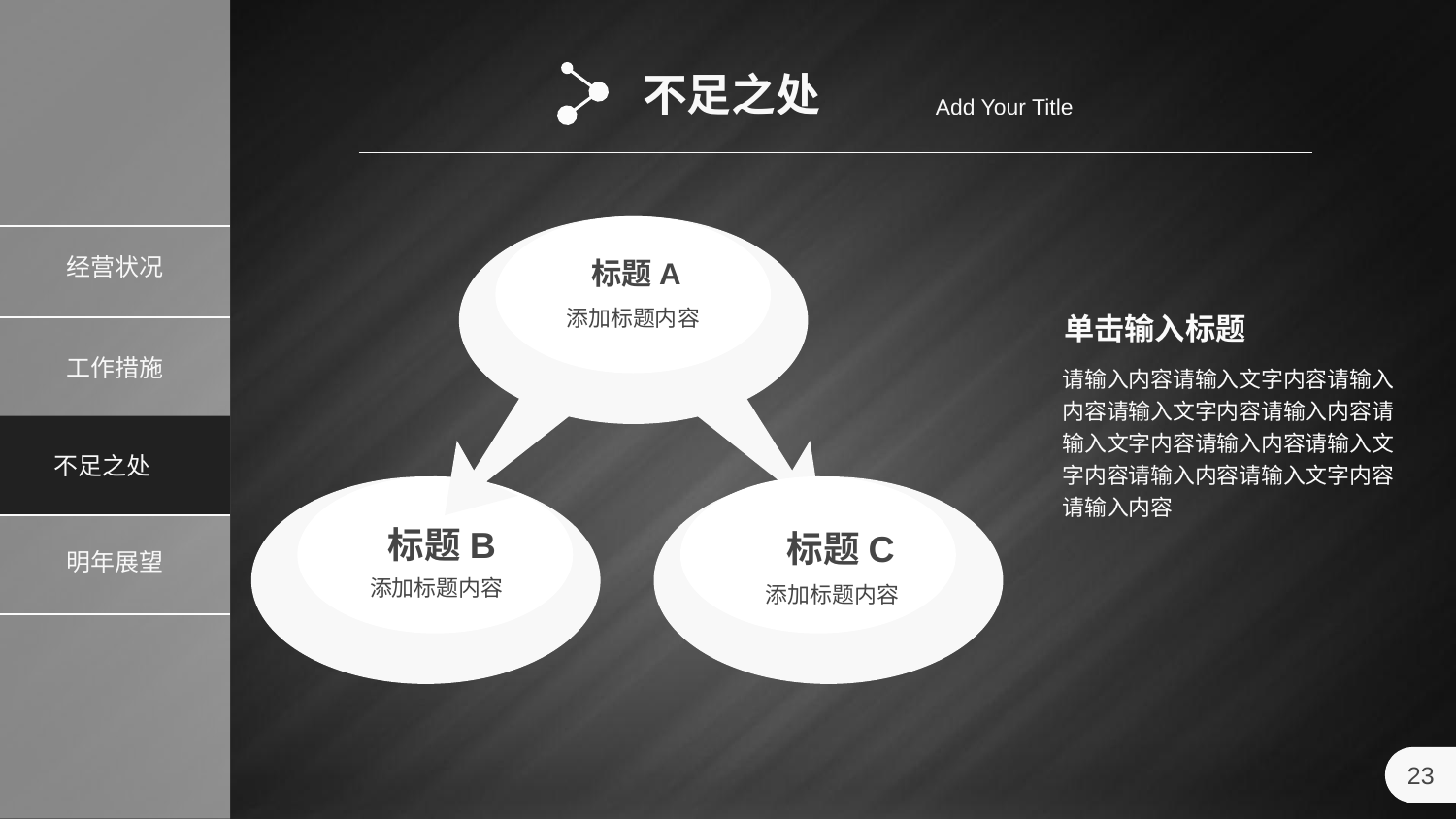

不足之处
Add Your Title

标题A
添加标题内容

单击输入标题
请输入内容请输入文字内容请输入内容请输入文字内容请输入内容请输入文字内容请输入内容请输入文字内容请输入内容请输入文字内容请输入内容

标题B
添加标题内容

标题C
添加标题内容